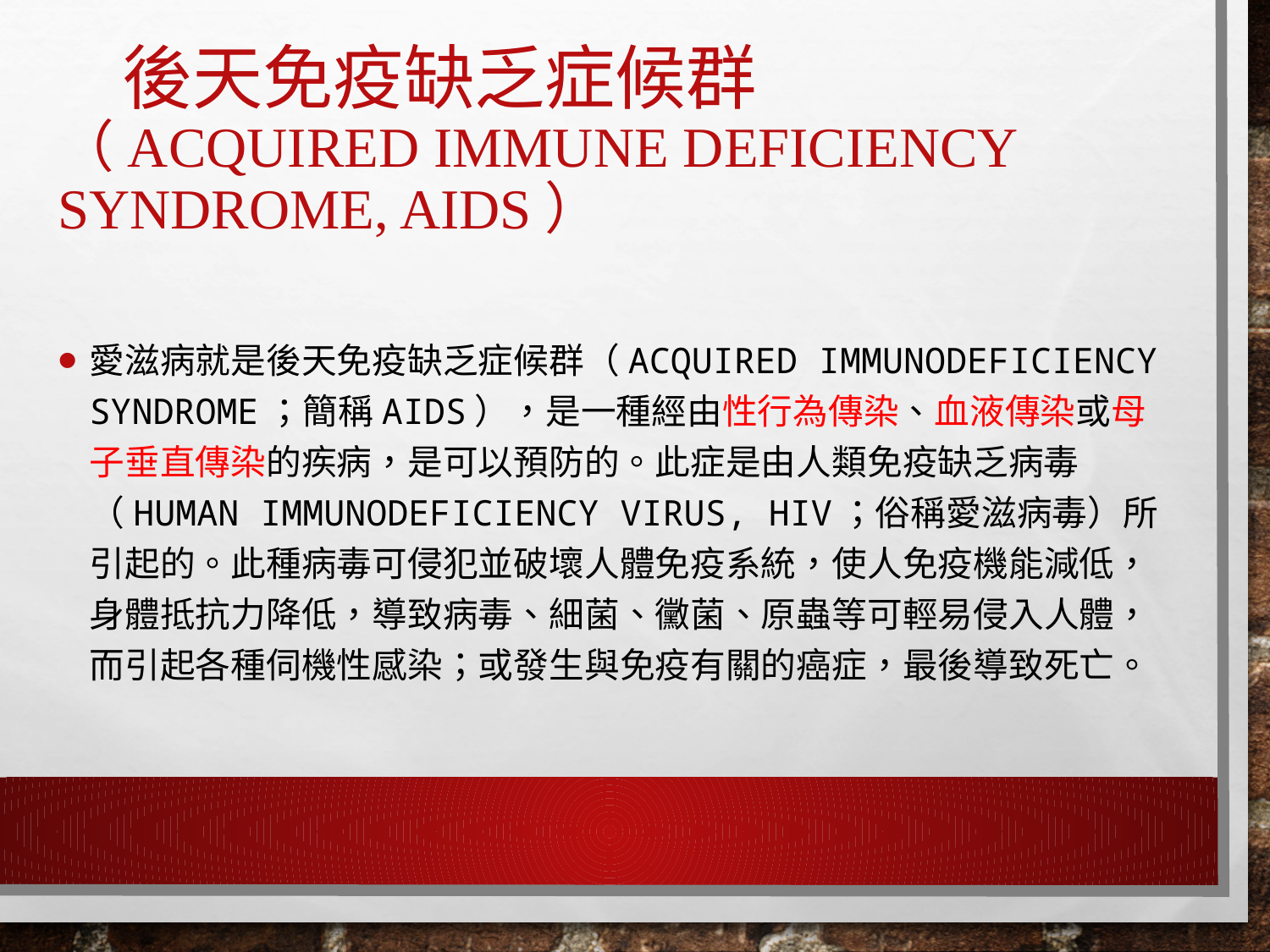

# 後天免疫缺乏症候群 （Acquired Immune Deficiency Syndrome, AIDS）
愛滋病就是後天免疫缺乏症候群（Acquired Immunodeficiency Syndrome；簡稱AIDS），是一種經由性行為傳染、血液傳染或母子垂直傳染的疾病，是可以預防的。此症是由人類免疫缺乏病毒（Human Immunodeficiency Virus, HIV；俗稱愛滋病毒）所引起的。此種病毒可侵犯並破壞人體免疫系統，使人免疫機能減低，身體抵抗力降低，導致病毒、細菌、黴菌、原蟲等可輕易侵入人體，而引起各種伺機性感染；或發生與免疫有關的癌症，最後導致死亡。